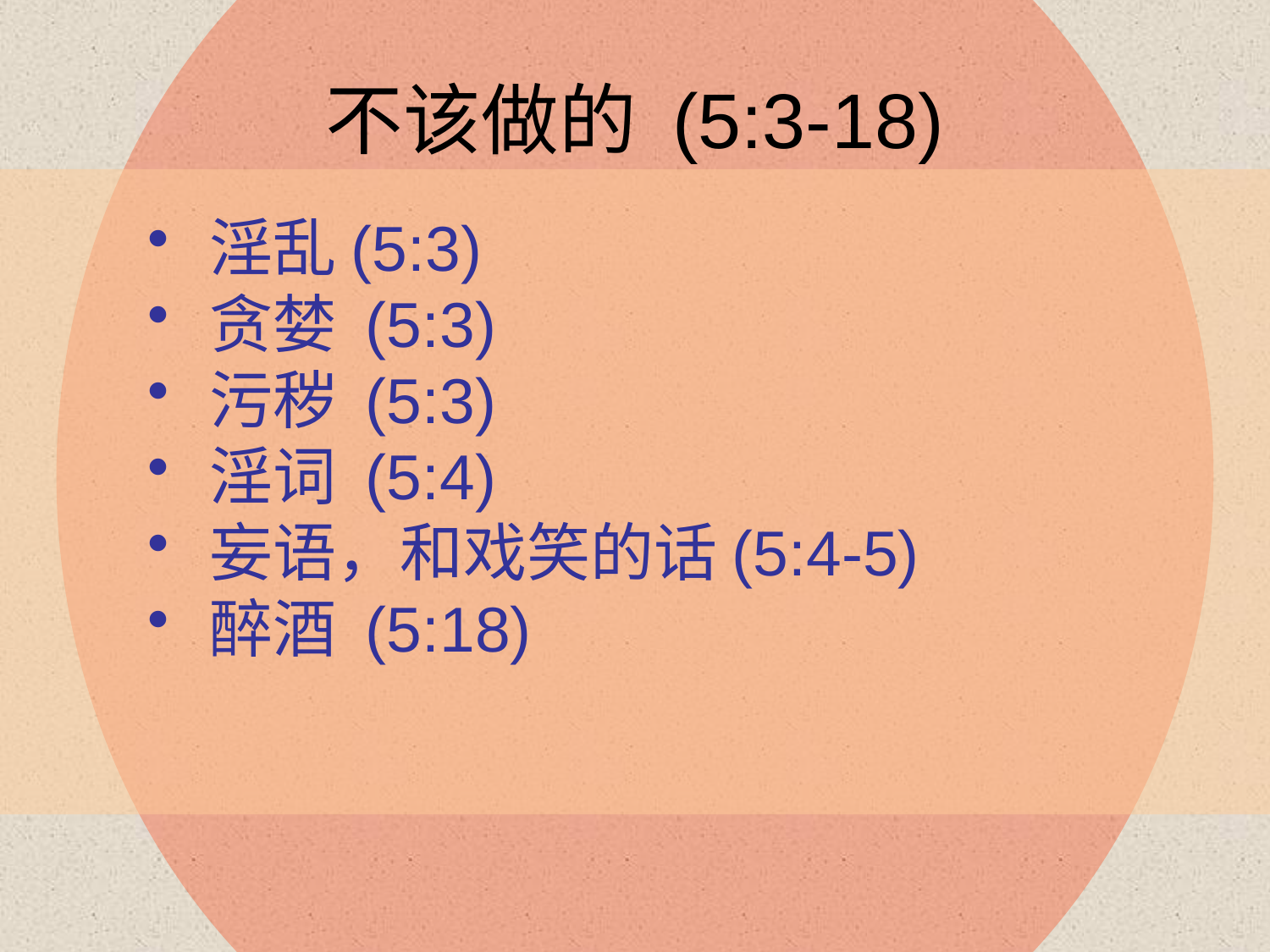

不该做的 (5:3-18)

淫乱(5:3)
贪婪 (5:3)
污秽 (5:3)
淫词 (5:4)
妄语，和戏笑的话(5:4-5)
醉酒 (5:18)